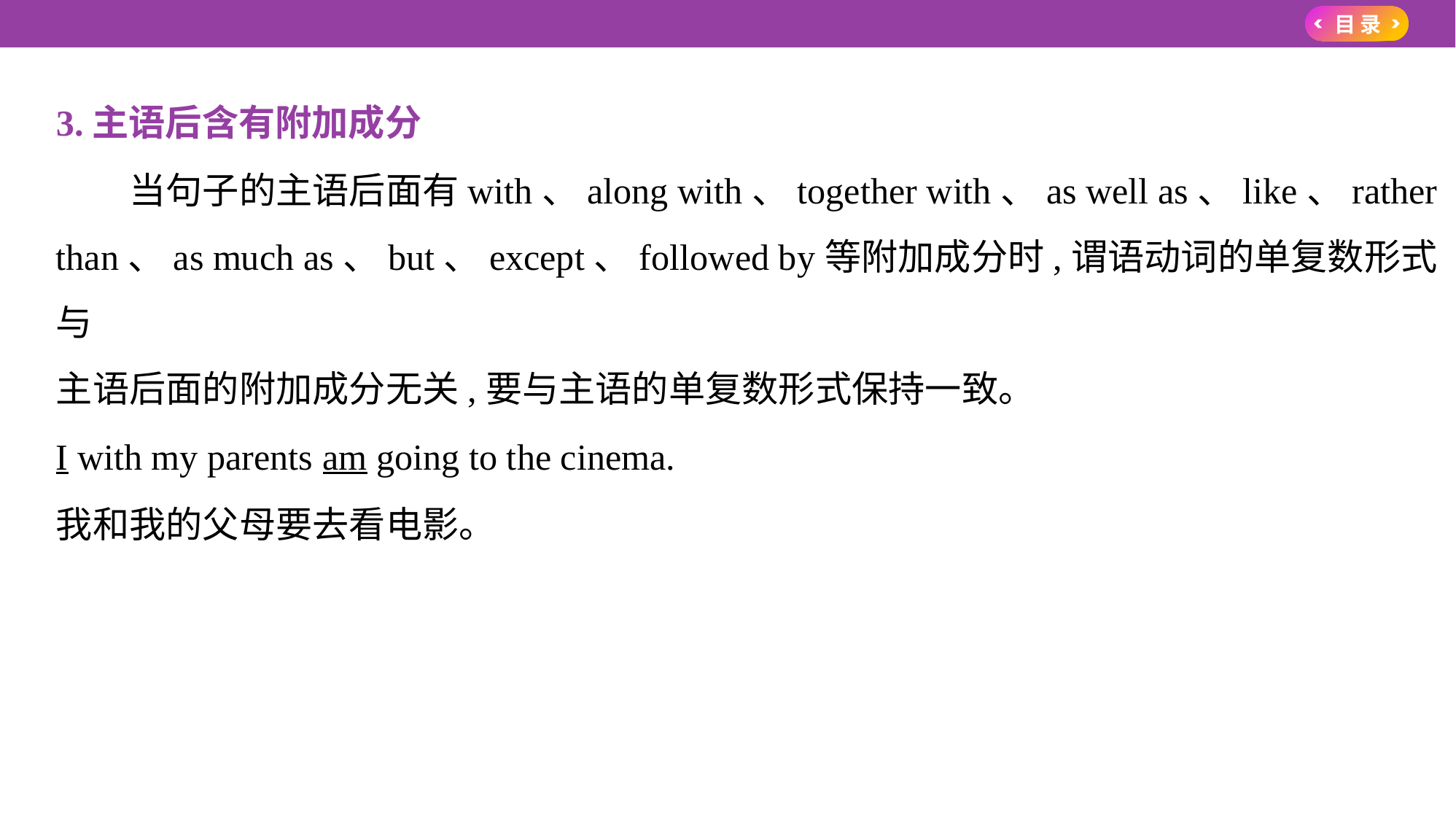

3.主语后含有附加成分
　　当句子的主语后面有with、along with、together with、as well as、like、rather
than、as much as、but、except、followed by等附加成分时,谓语动词的单复数形式与
主语后面的附加成分无关,要与主语的单复数形式保持一致。
I with my parents am going to the cinema.
我和我的父母要去看电影。